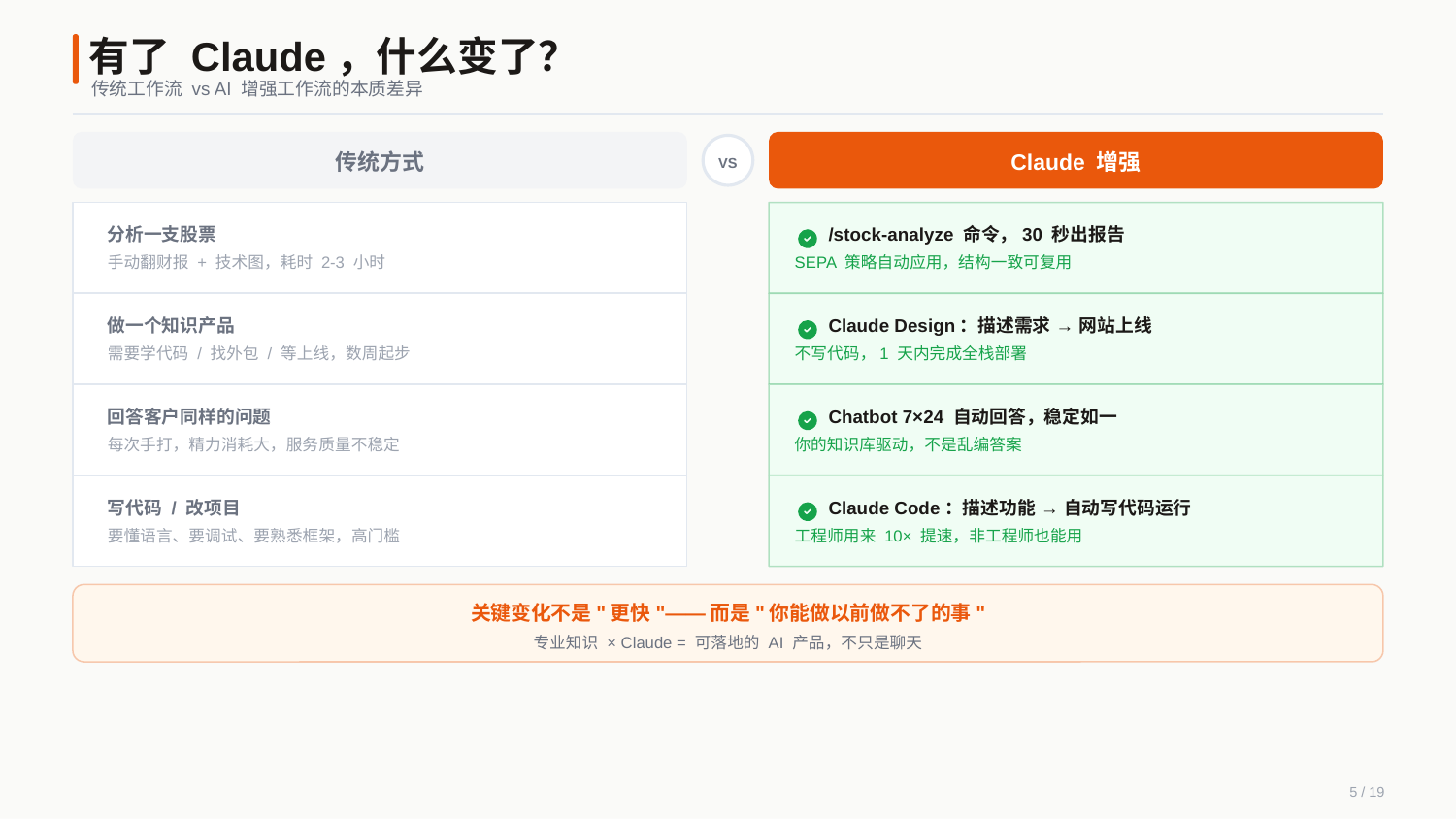

有了 Claude，什么变了？

传统工作流 vs AI 增强工作流的本质差异

传统方式
Claude 增强
VS

分析一支股票
/stock-analyze 命令，30 秒出报告

手动翻财报 + 技术图，耗时 2-3 小时
SEPA 策略自动应用，结构一致可复用

做一个知识产品
Claude Design：描述需求 → 网站上线

需要学代码 / 找外包 / 等上线，数周起步
不写代码，1 天内完成全栈部署

回答客户同样的问题
Chatbot 7×24 自动回答，稳定如一

每次手打，精力消耗大，服务质量不稳定
你的知识库驱动，不是乱编答案

写代码 / 改项目
Claude Code：描述功能 → 自动写代码运行

要懂语言、要调试、要熟悉框架，高门槛
工程师用来 10× 提速，非工程师也能用

关键变化不是"更快"——而是"你能做以前做不了的事"
专业知识 × Claude = 可落地的 AI 产品，不只是聊天
5 / 19